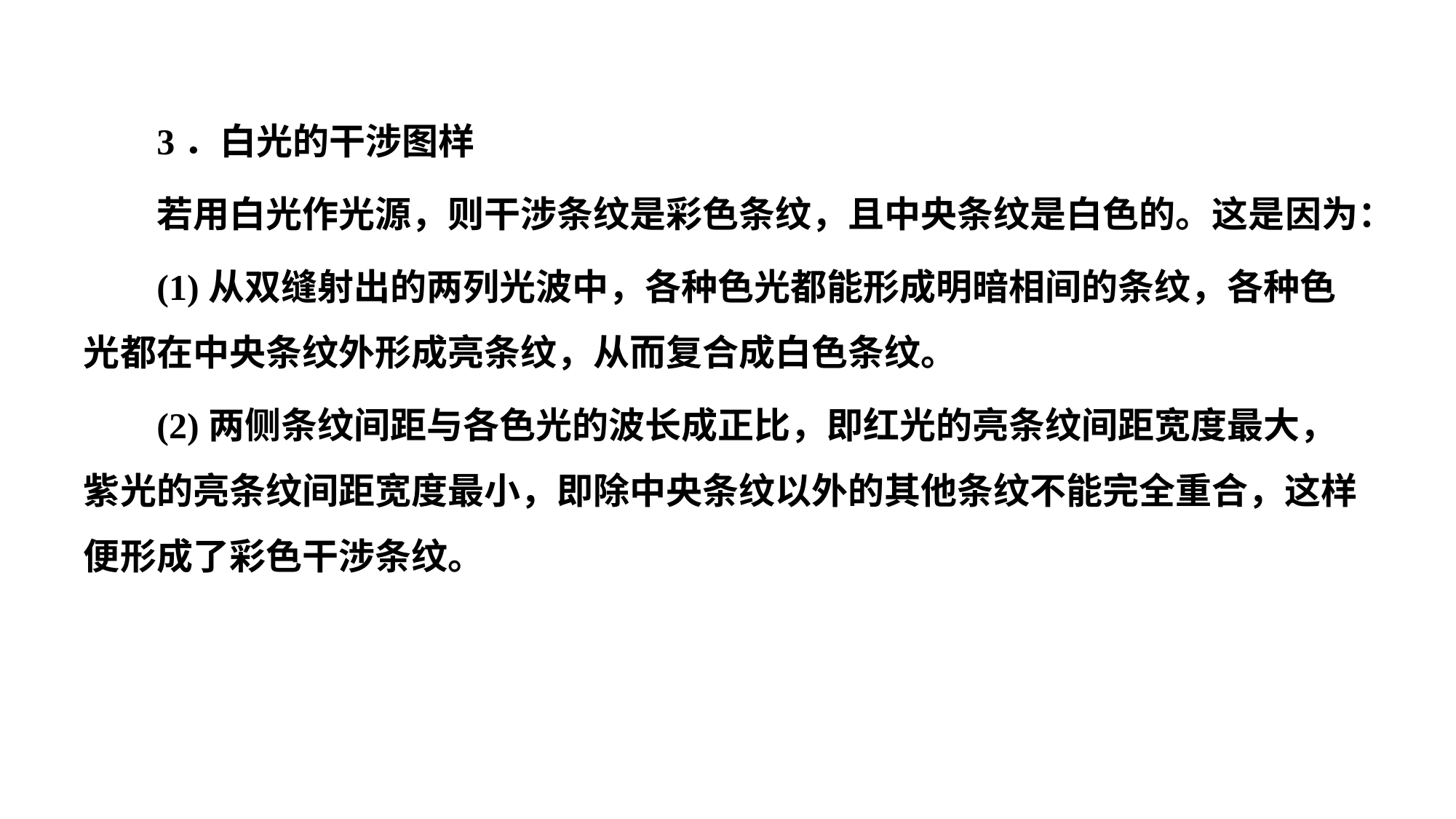

3．白光的干涉图样
若用白光作光源，则干涉条纹是彩色条纹，且中央条纹是白色的。这是因为：
(1)从双缝射出的两列光波中，各种色光都能形成明暗相间的条纹，各种色光都在中央条纹外形成亮条纹，从而复合成白色条纹。
(2)两侧条纹间距与各色光的波长成正比，即红光的亮条纹间距宽度最大，紫光的亮条纹间距宽度最小，即除中央条纹以外的其他条纹不能完全重合，这样便形成了彩色干涉条纹。